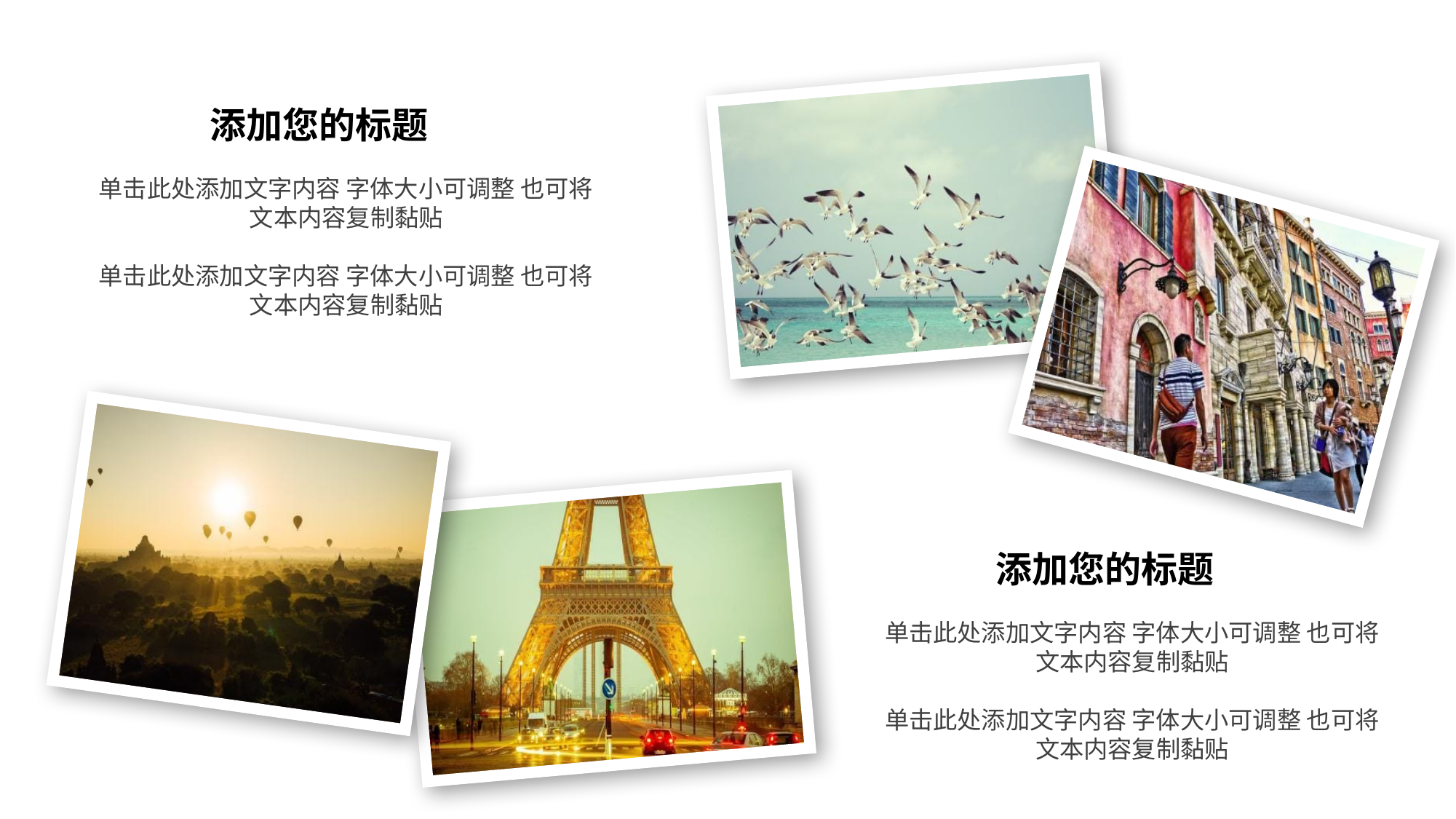

添加您的标题
单击此处添加文字内容 字体大小可调整 也可将文本内容复制黏贴

单击此处添加文字内容 字体大小可调整 也可将文本内容复制黏贴

添加您的标题
单击此处添加文字内容 字体大小可调整 也可将文本内容复制黏贴

单击此处添加文字内容 字体大小可调整 也可将文本内容复制黏贴